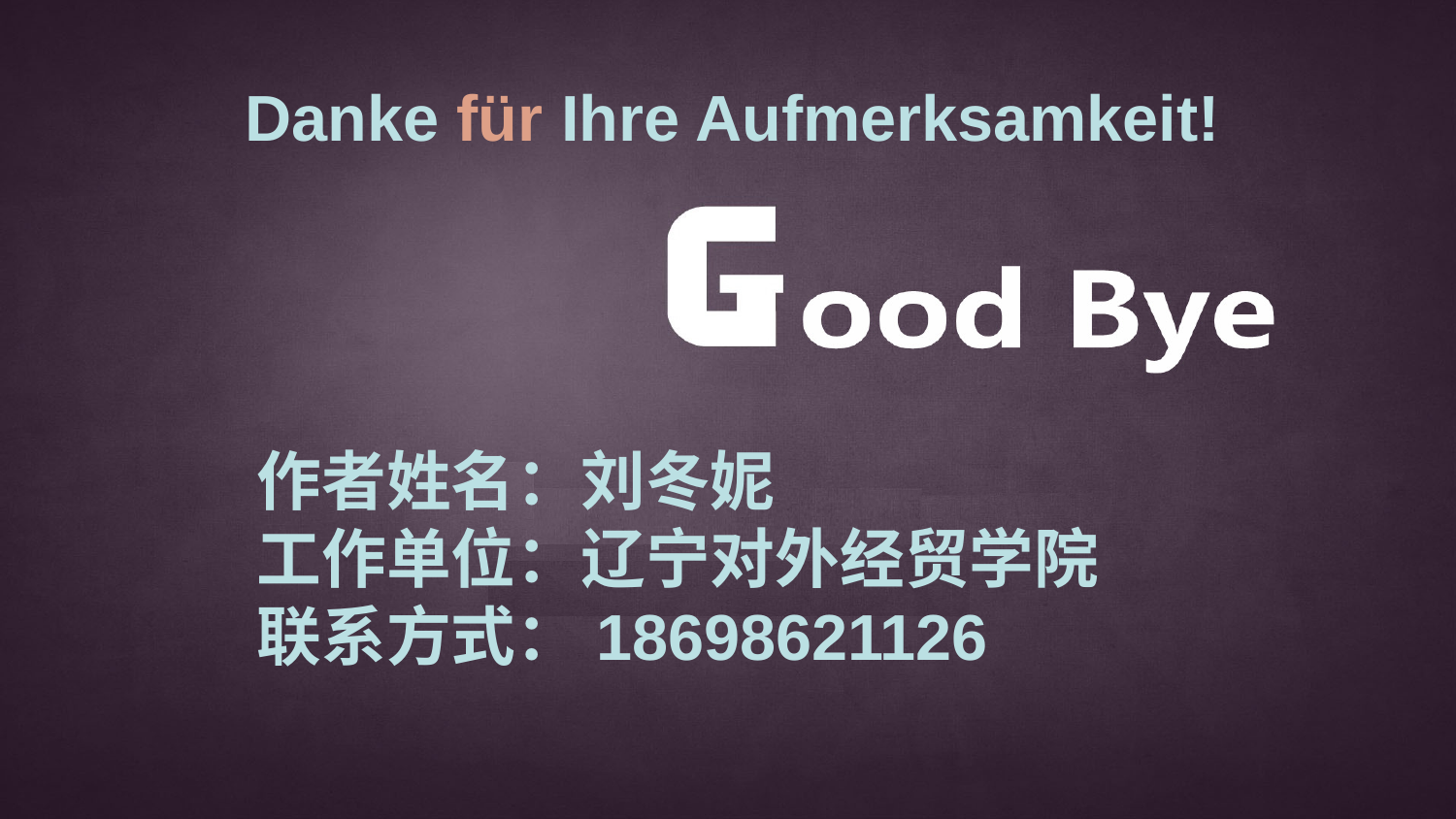

Danke für Ihre Aufmerksamkeit!
作者姓名：刘冬妮
工作单位：辽宁对外经贸学院
联系方式：18698621126